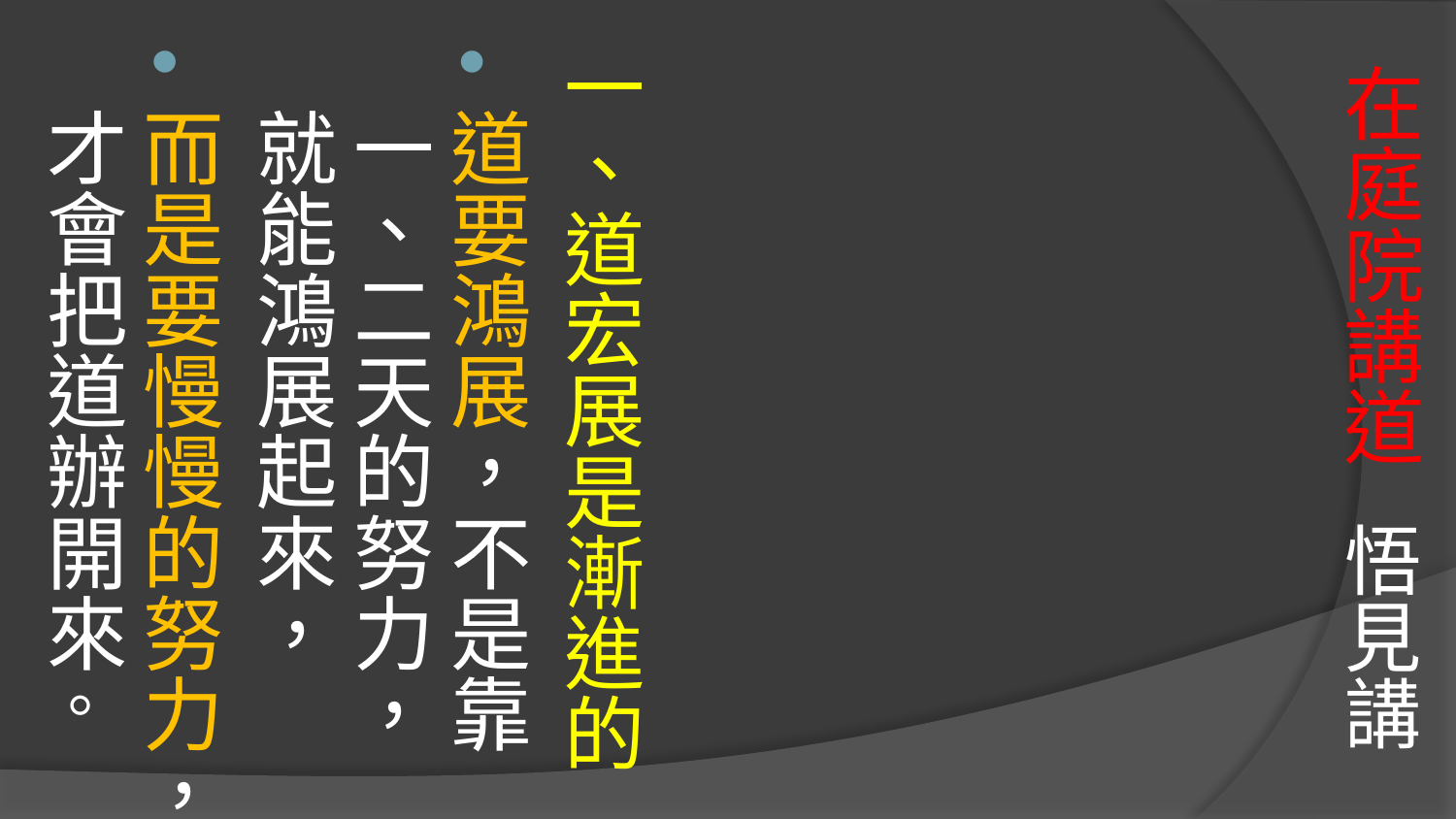

# 在庭院講道   悟見講
一、道宏展是漸進的
道要鴻展，不是靠一、二天的努力，就能鴻展起來，
而是要慢慢的努力，才會把道辦開來。